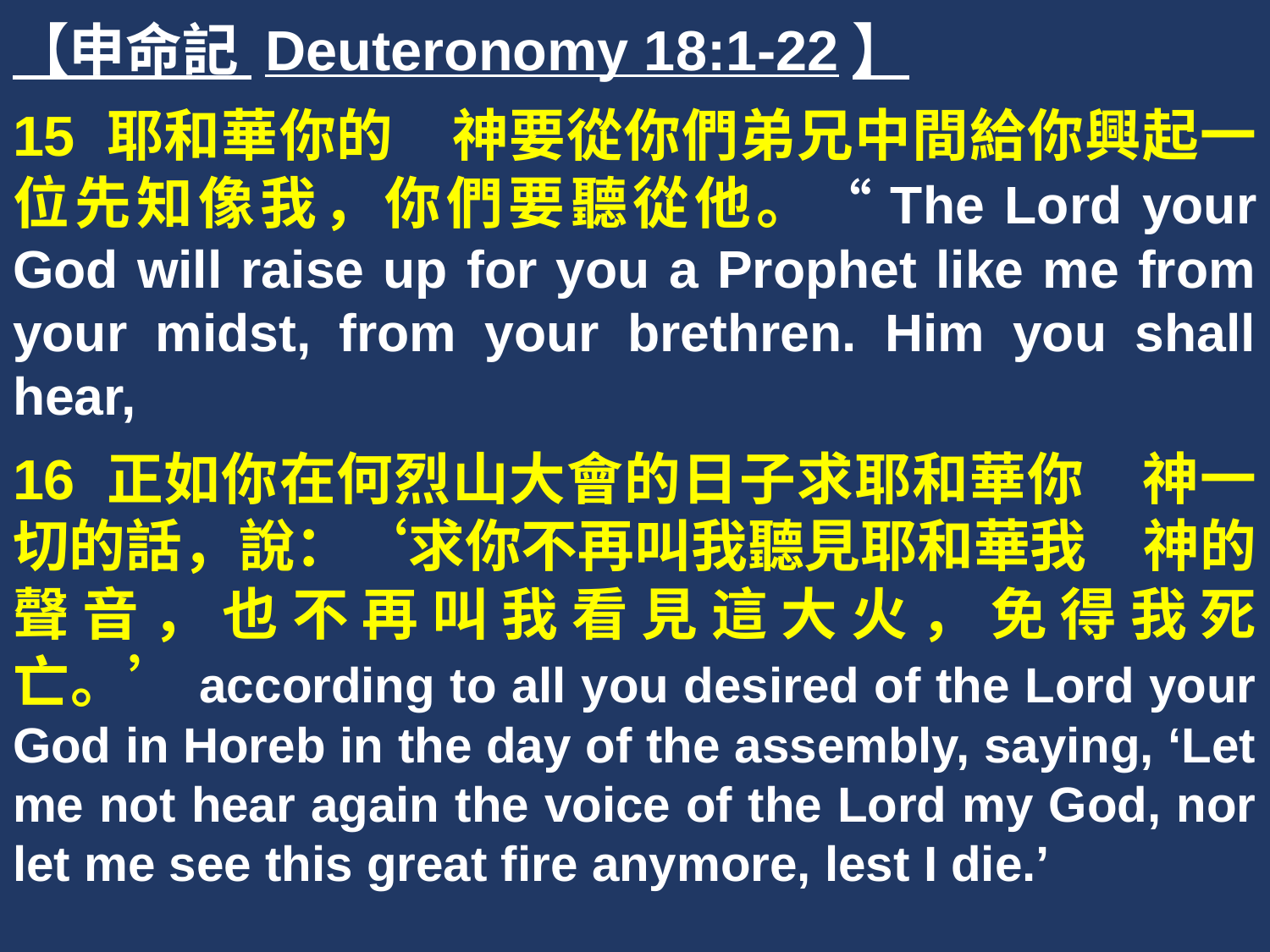

【申命記 Deuteronomy 18:1-22】
15 耶和華你的　神要從你們弟兄中間給你興起一位先知像我，你們要聽從他。“The Lord your God will raise up for you a Prophet like me from your midst, from your brethren. Him you shall hear,
16 正如你在何烈山大會的日子求耶和華你　神一切的話，說：‘求你不再叫我聽見耶和華我　神的聲音，也不再叫我看見這大火，免得我死亡。’according to all you desired of the Lord your God in Horeb in the day of the assembly, saying, ‘Let me not hear again the voice of the Lord my God, nor let me see this great fire anymore, lest I die.’